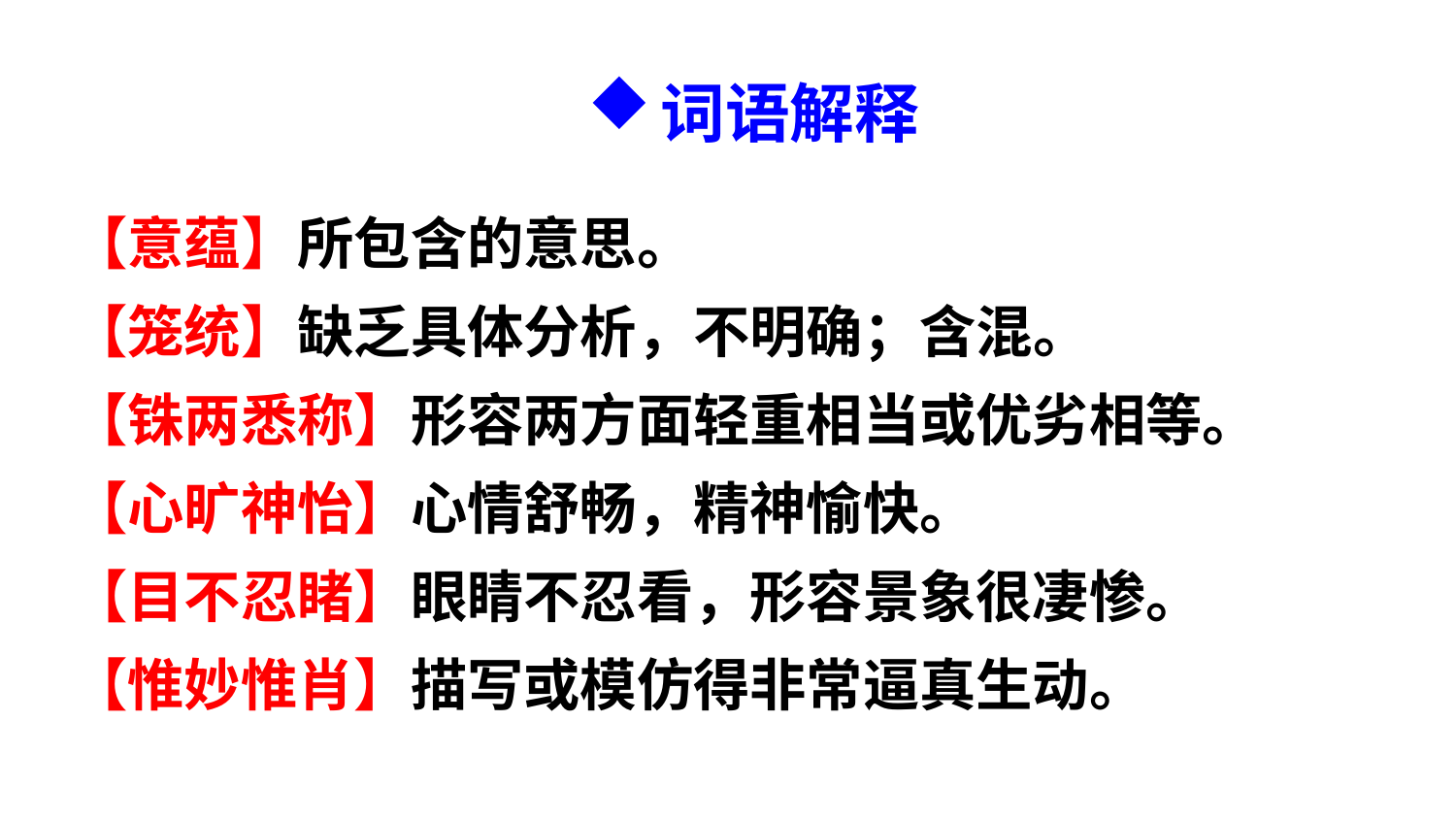

词语解释
【意蕴】所包含的意思。
【笼统】缺乏具体分析，不明确；含混。
【铢两悉称】形容两方面轻重相当或优劣相等。
【心旷神怡】心情舒畅，精神愉快。
【目不忍睹】眼睛不忍看，形容景象很凄惨。
【惟妙惟肖】描写或模仿得非常逼真生动。